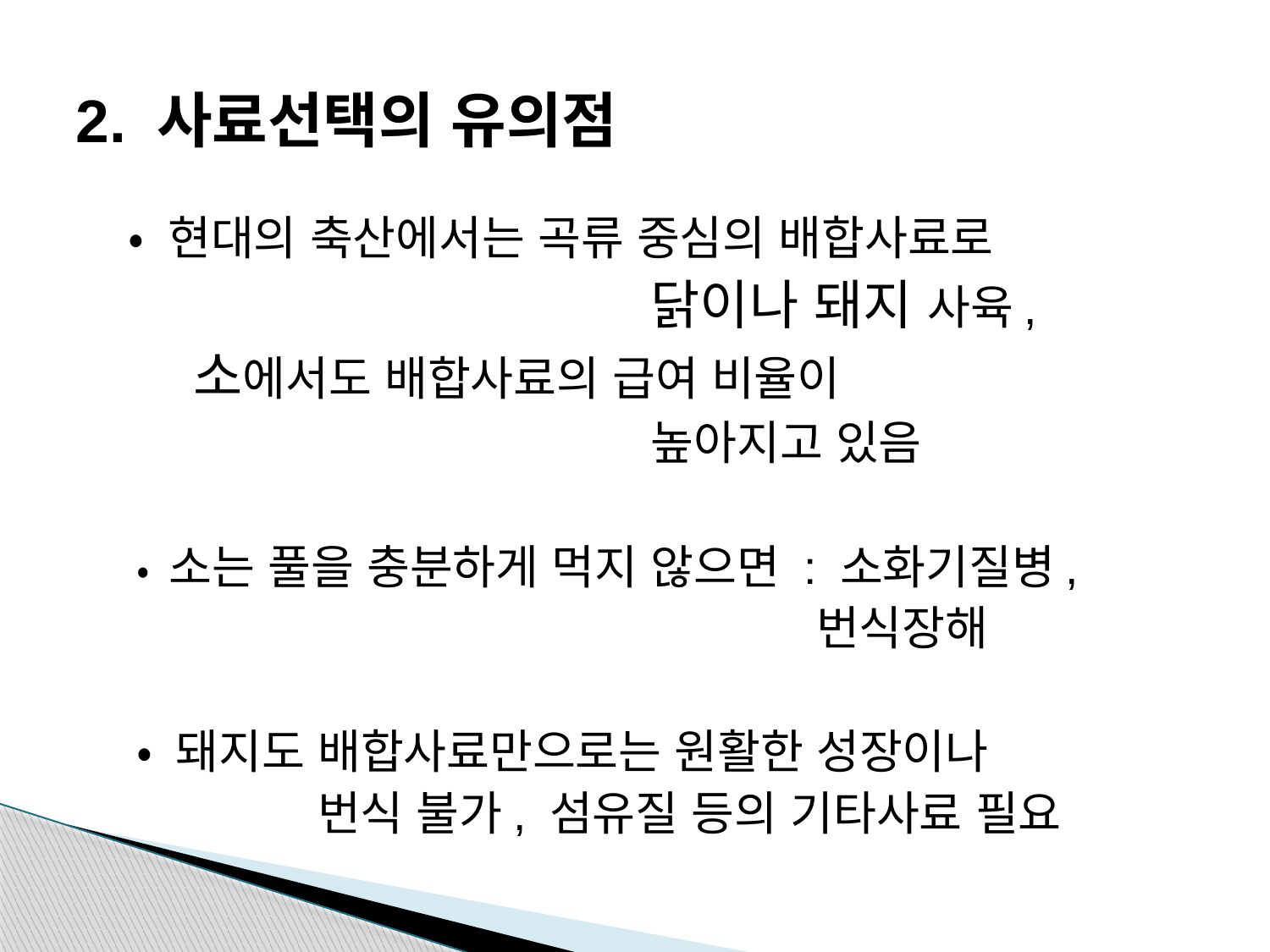

2. 사료선택의 유의점

    • 현대의 축산에서는 곡류 중심의 배합사료로
                                           닭이나 돼지 사육,
       소에서도 배합사료의 급여 비율이
                                           높아지고 있음

• 소는 풀을 충분하게 먹지 않으면 : 소화기질병,
                                                   번식장해

• 돼지도 배합사료만으로는 원활한 성장이나
             번식 불가, 섬유질 등의 기타사료 필요